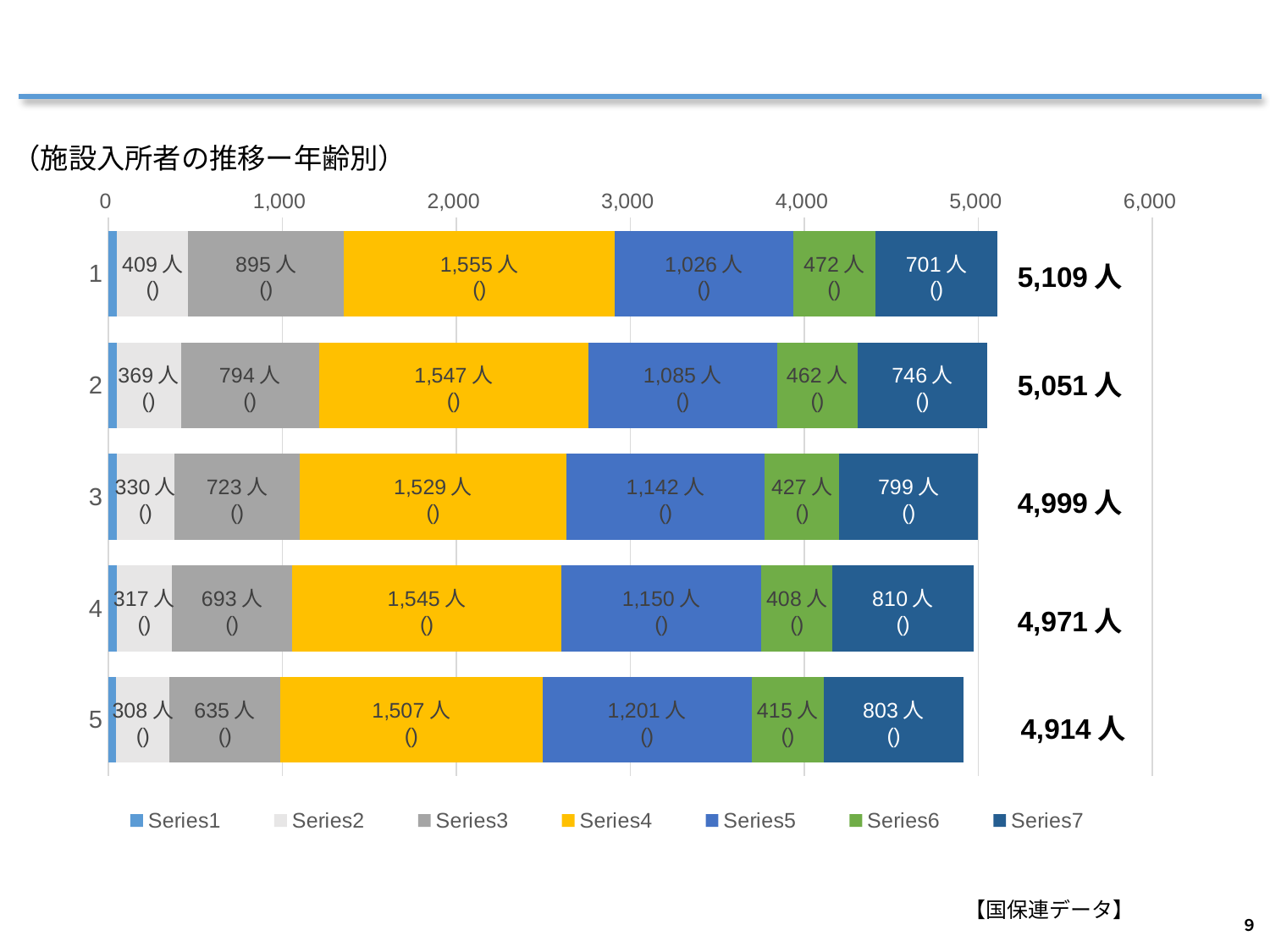

### Chart

| Category |  |  |  |  |  |  |  |
|---|---|---|---|---|---|---|---|
（施設入所者の推移ー年齢別）
5,109人
5,051人
4,999人
4,971人
4,914人
【国保連データ】
９